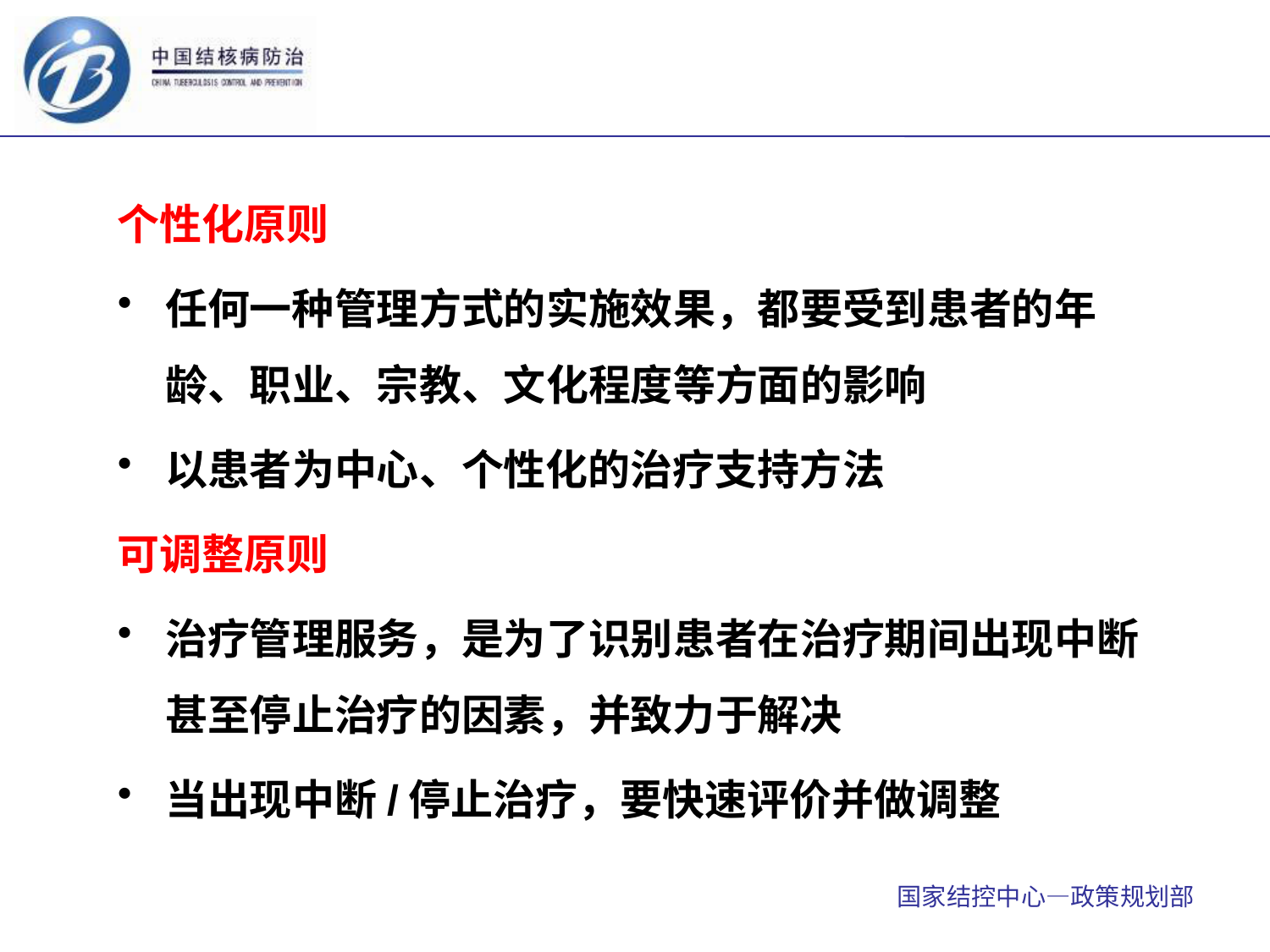

个性化原则
任何一种管理方式的实施效果，都要受到患者的年龄、职业、宗教、文化程度等方面的影响
以患者为中心、个性化的治疗支持方法
可调整原则
治疗管理服务，是为了识别患者在治疗期间出现中断甚至停止治疗的因素，并致力于解决
当出现中断/停止治疗，要快速评价并做调整